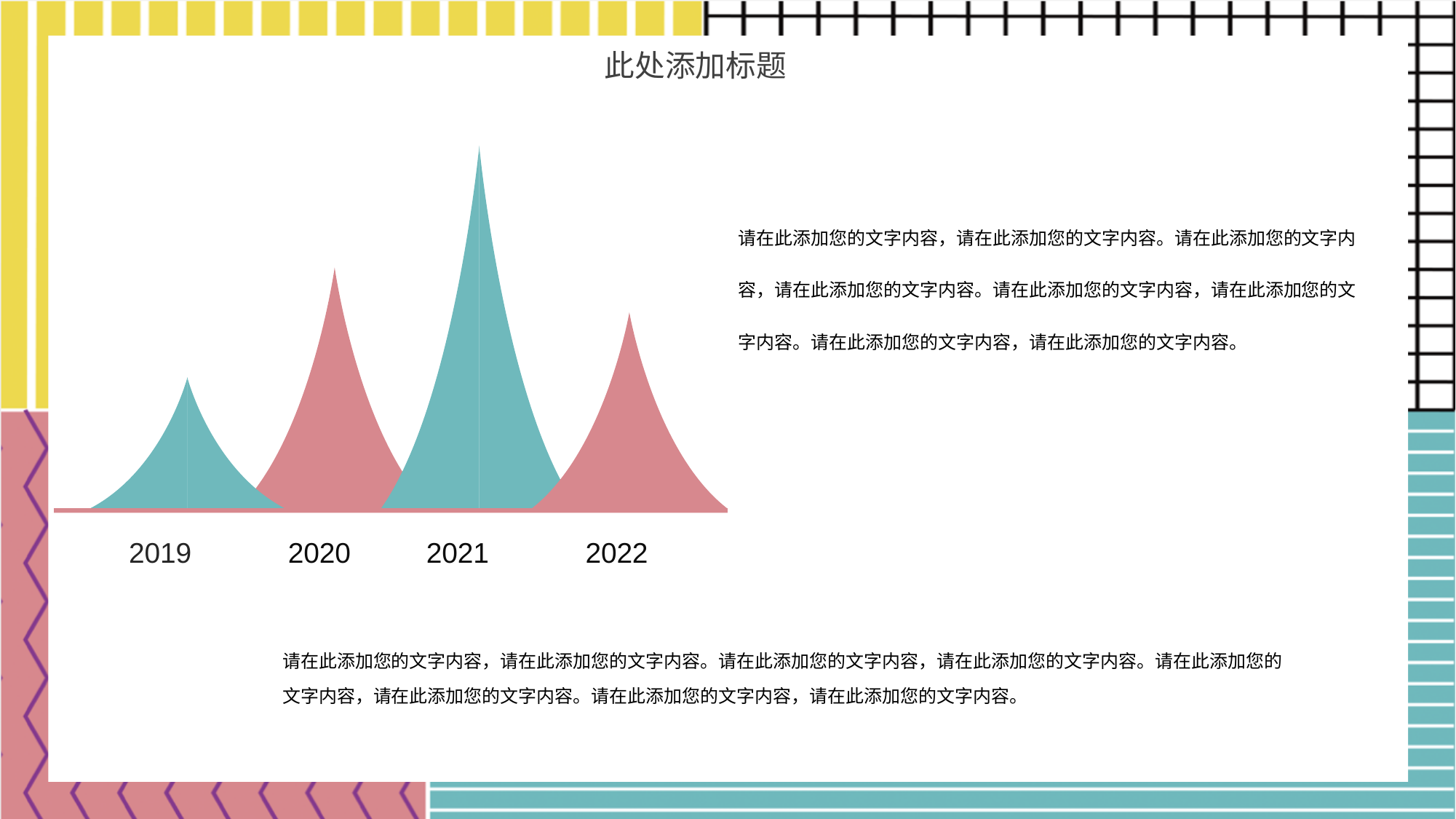

此处添加标题

请在此添加您的文字内容，请在此添加您的文字内容。请在此添加您的文字内容，请在此添加您的文字内容。请在此添加您的文字内容，请在此添加您的文字内容。请在此添加您的文字内容，请在此添加您的文字内容。

2019
2020
2021
2022
请在此添加您的文字内容，请在此添加您的文字内容。请在此添加您的文字内容，请在此添加您的文字内容。请在此添加您的文字内容，请在此添加您的文字内容。请在此添加您的文字内容，请在此添加您的文字内容。